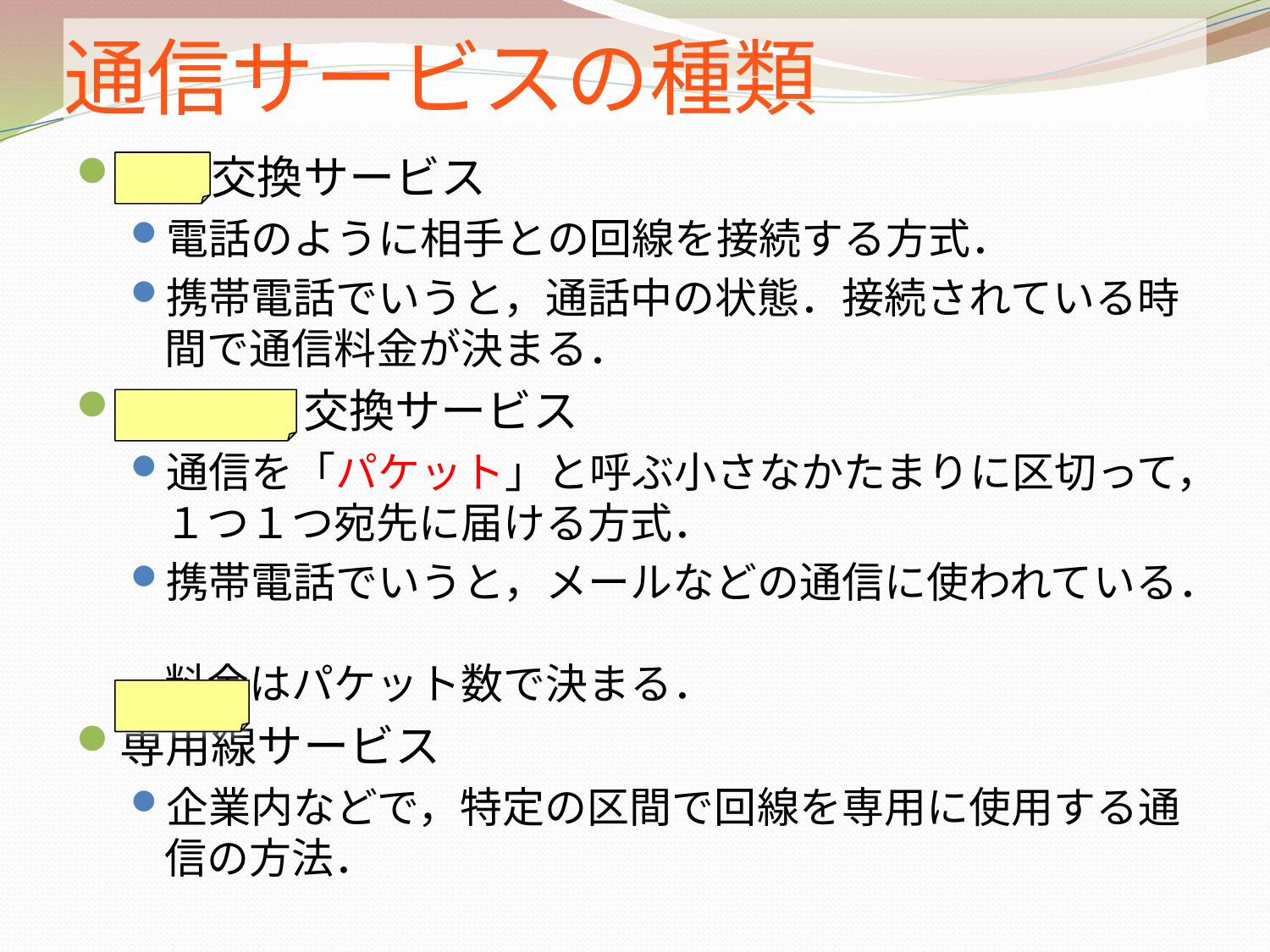

# 通信サービスの種類
回線交換サービス
電話のように相手との回線を接続する方式．
携帯電話でいうと，通話中の状態．接続されている時間で通信料金が決まる．
パケット交換サービス
通信を「パケット」と呼ぶ小さなかたまりに区切って，１つ１つ宛先に届ける方式．
携帯電話でいうと，メールなどの通信に使われている．
料金はパケット数で決まる．
専用線サービス
企業内などで，特定の区間で回線を専用に使用する通信の方法．